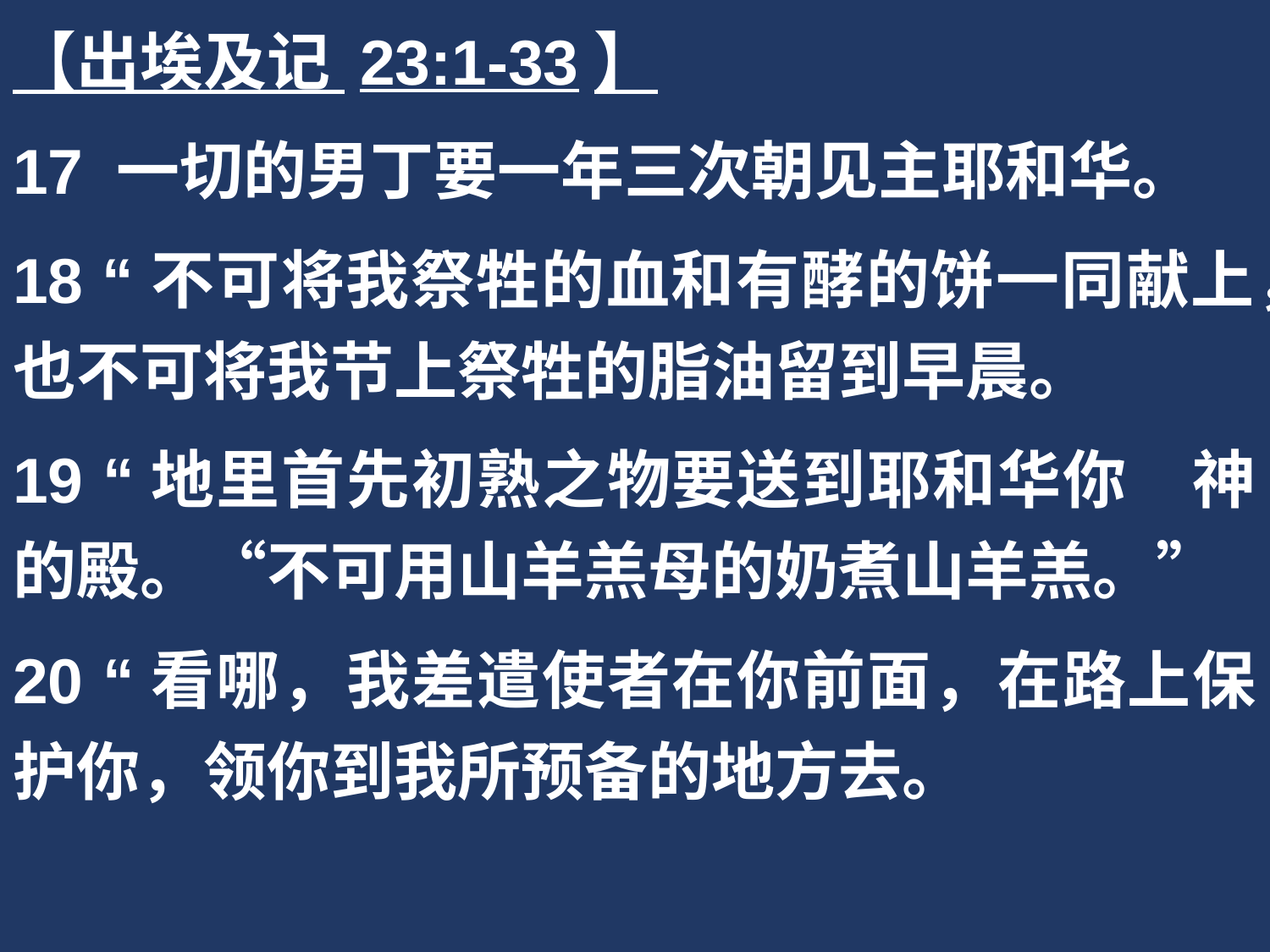

【出埃及记 23:1-33】
17 一切的男丁要一年三次朝见主耶和华。
18 “不可将我祭牲的血和有酵的饼一同献上，也不可将我节上祭牲的脂油留到早晨。
19 “地里首先初熟之物要送到耶和华你　神的殿。“不可用山羊羔母的奶煮山羊羔。”
20 “看哪，我差遣使者在你前面，在路上保护你，领你到我所预备的地方去。